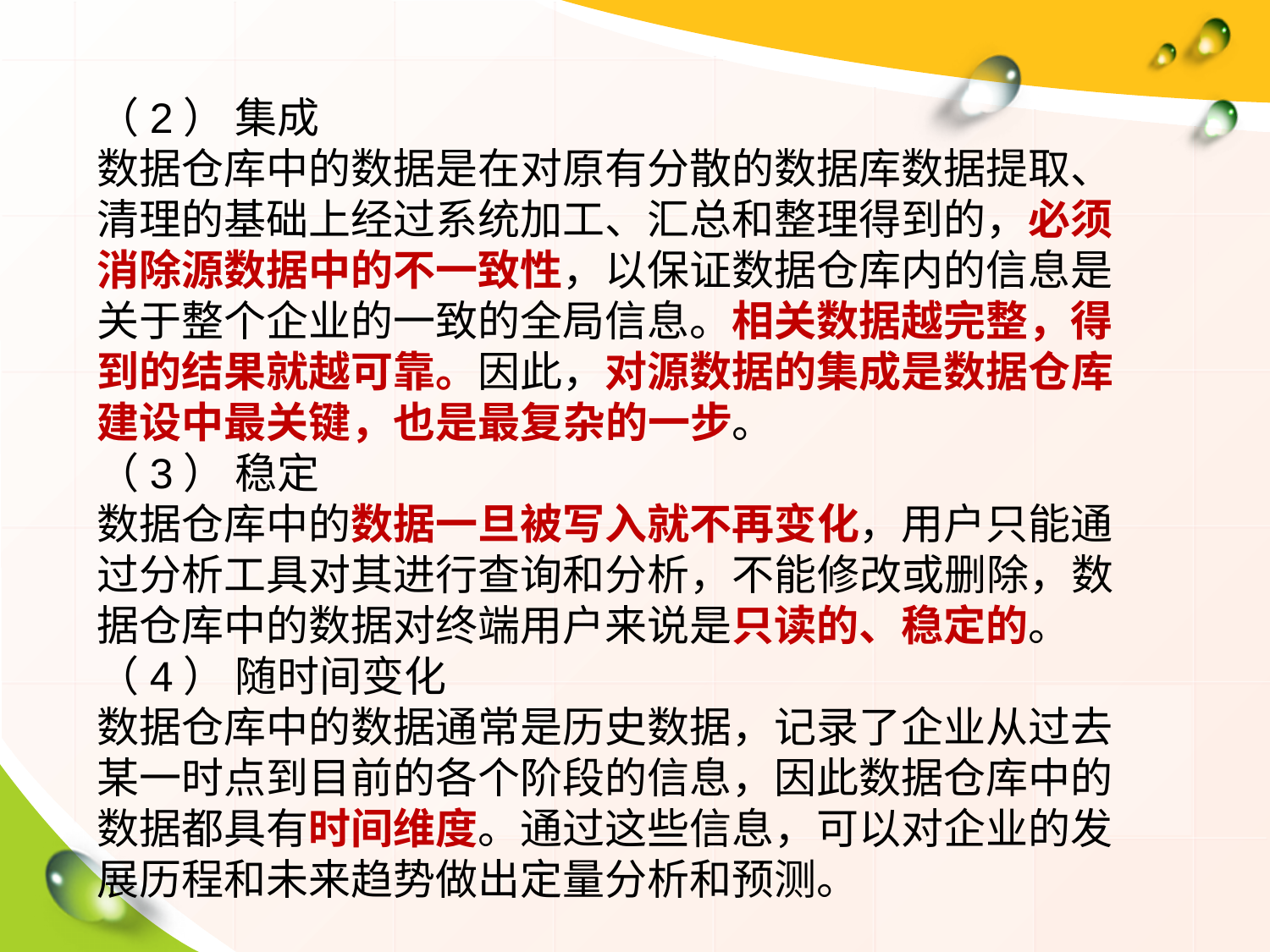

（2） 集成
数据仓库中的数据是在对原有分散的数据库数据提取、清理的基础上经过系统加工、汇总和整理得到的，必须消除源数据中的不一致性，以保证数据仓库内的信息是关于整个企业的一致的全局信息。相关数据越完整，得到的结果就越可靠。因此，对源数据的集成是数据仓库建设中最关键，也是最复杂的一步。
（3） 稳定
数据仓库中的数据一旦被写入就不再变化，用户只能通过分析工具对其进行查询和分析，不能修改或删除，数据仓库中的数据对终端用户来说是只读的、稳定的。
（4） 随时间变化
数据仓库中的数据通常是历史数据，记录了企业从过去某一时点到目前的各个阶段的信息，因此数据仓库中的数据都具有时间维度。通过这些信息，可以对企业的发展历程和未来趋势做出定量分析和预测。